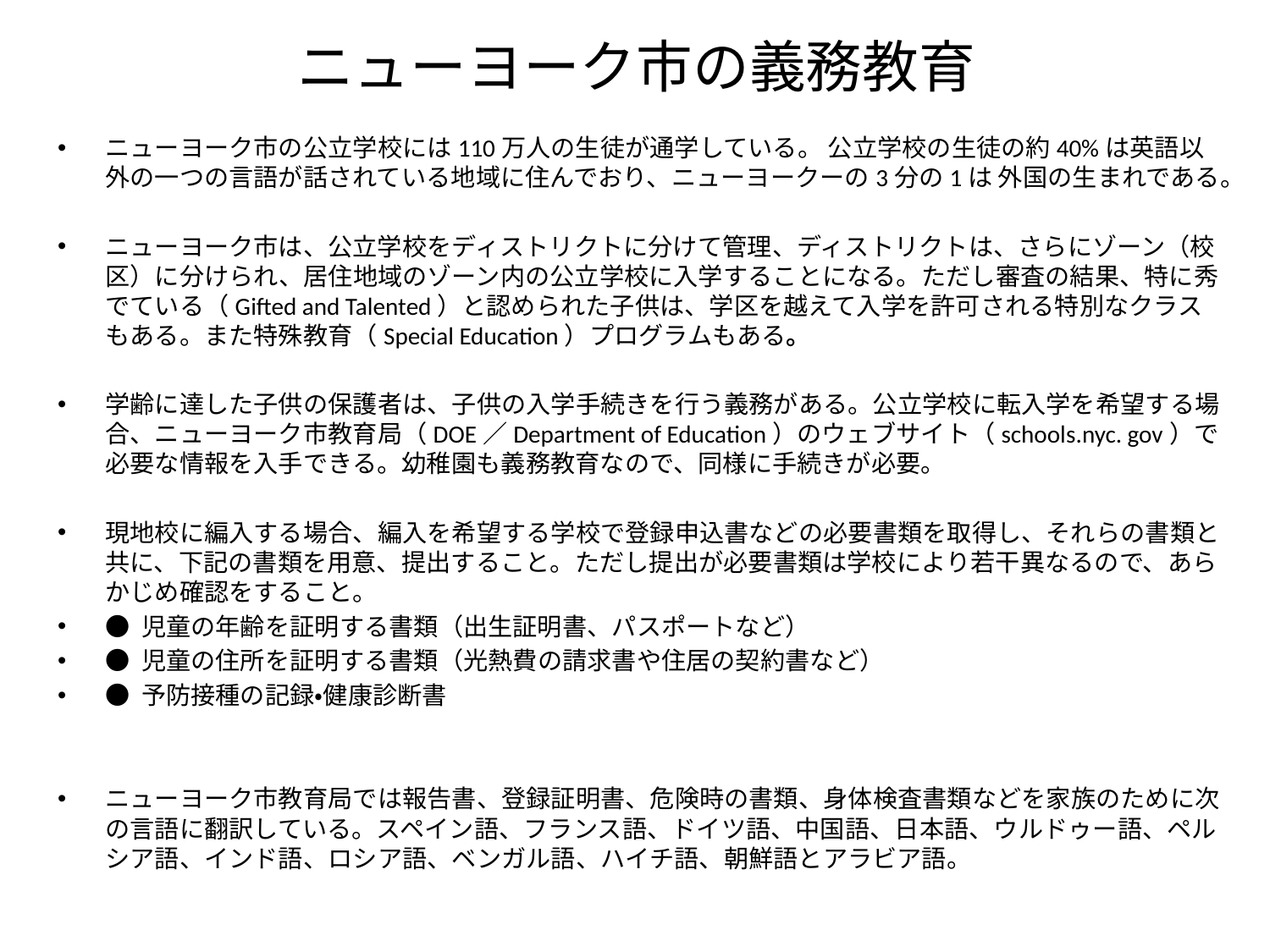

# ニューヨーク市の義務教育
ニューヨーク市の公立学校には110万人の生徒が通学している。 公立学校の生徒の約40%は英語以外の一つの言語が話されている地域に住んでおり、ニューヨークーの3分の1は 外国の生まれである。

ニューヨーク市は、公立学校をディストリクトに分けて管理、ディストリクトは、さらにゾーン（校区）に分けられ、居住地域のゾーン内の公立学校に入学することになる。ただし審査の結果、特に秀でている（Gifted and Talented）と認められた子供は、学区を越えて入学を許可される特別なクラスもある。また特殊教育（Special Education）プログラムもある。

学齢に達した子供の保護者は、子供の入学手続きを行う義務がある。公立学校に転入学を希望する場合、ニューヨーク市教育局（DOE／Department of Education）のウェブサイト（schools.nyc. gov）で必要な情報を入手できる。幼稚園も義務教育なので、同様に手続きが必要。

現地校に編入する場合、編入を希望する学校で登録申込書などの必要書類を取得し、それらの書類と共に、下記の書類を用意、提出すること。ただし提出が必要書類は学校により若干異なるので、あらかじめ確認をすること。
● 児童の年齢を証明する書類（出生証明書、パスポートなど）
● 児童の住所を証明する書類（光熱費の請求書や住居の契約書など）
● 予防接種の記録・健康診断書

ニューヨーク市教育局では報告書、登録証明書、危険時の書類、身体検査書類などを家族のために次の言語に翻訳している。スペイン語、フランス語、ドイツ語、中国語、日本語、ウルドゥー語、ペルシア語、インド語、ロシア語、ベンガル語、ハイチ語、朝鮮語とアラビア語。